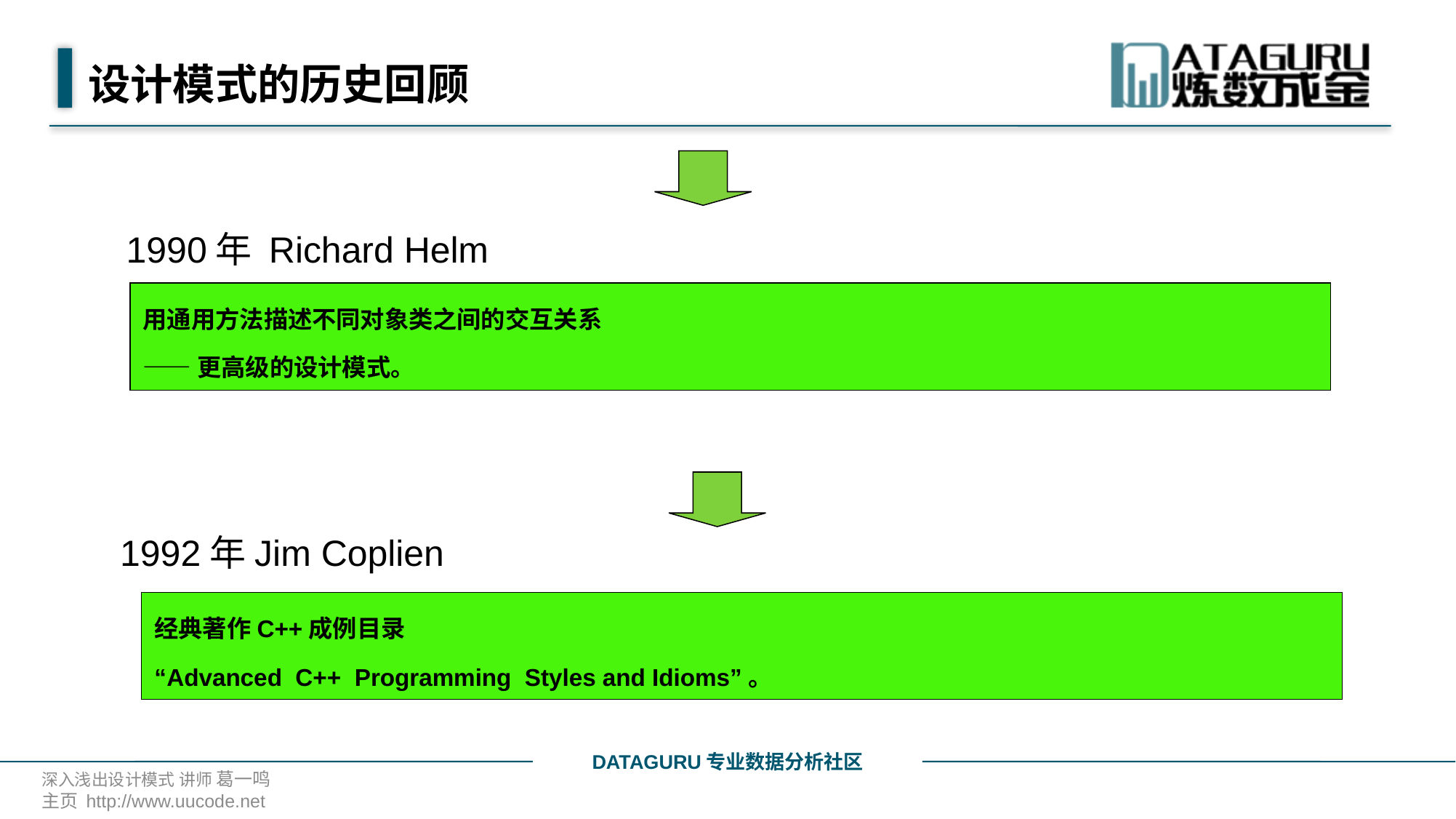

# 设计模式的历史回顾

1990年 Richard Helm
用通用方法描述不同对象类之间的交互关系
——更高级的设计模式。

1992年Jim Coplien
经典著作C++成例目录
“Advanced  C++  Programming  Styles and Idioms”。